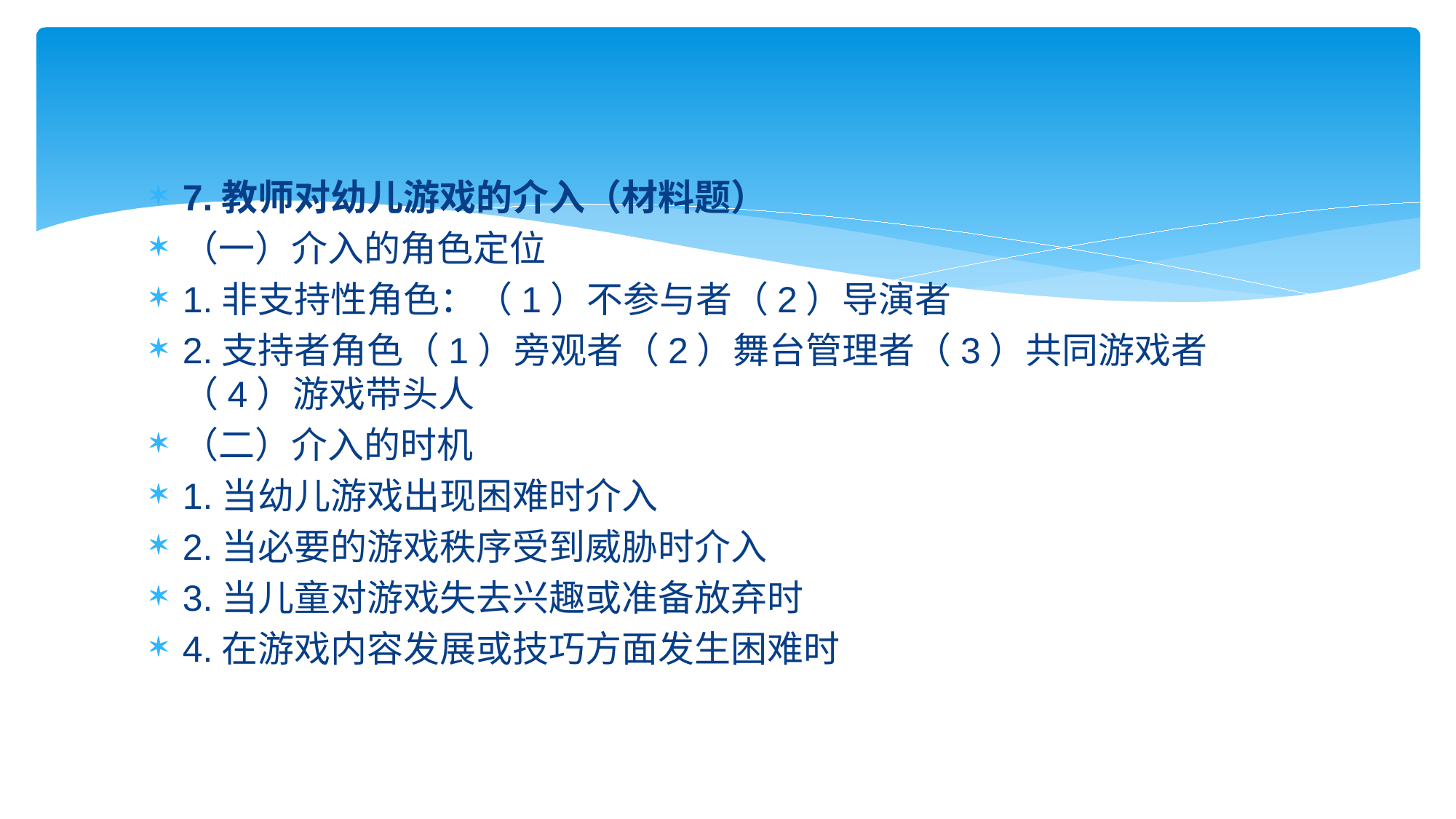

7.教师对幼儿游戏的介入（材料题）
（一）介入的角色定位
1.非支持性角色：（1）不参与者（2）导演者
2.支持者角色（1）旁观者（2）舞台管理者（3）共同游戏者（4）游戏带头人
（二）介入的时机
1.当幼儿游戏出现困难时介入
2.当必要的游戏秩序受到威胁时介入
3.当儿童对游戏失去兴趣或准备放弃时
4.在游戏内容发展或技巧方面发生困难时